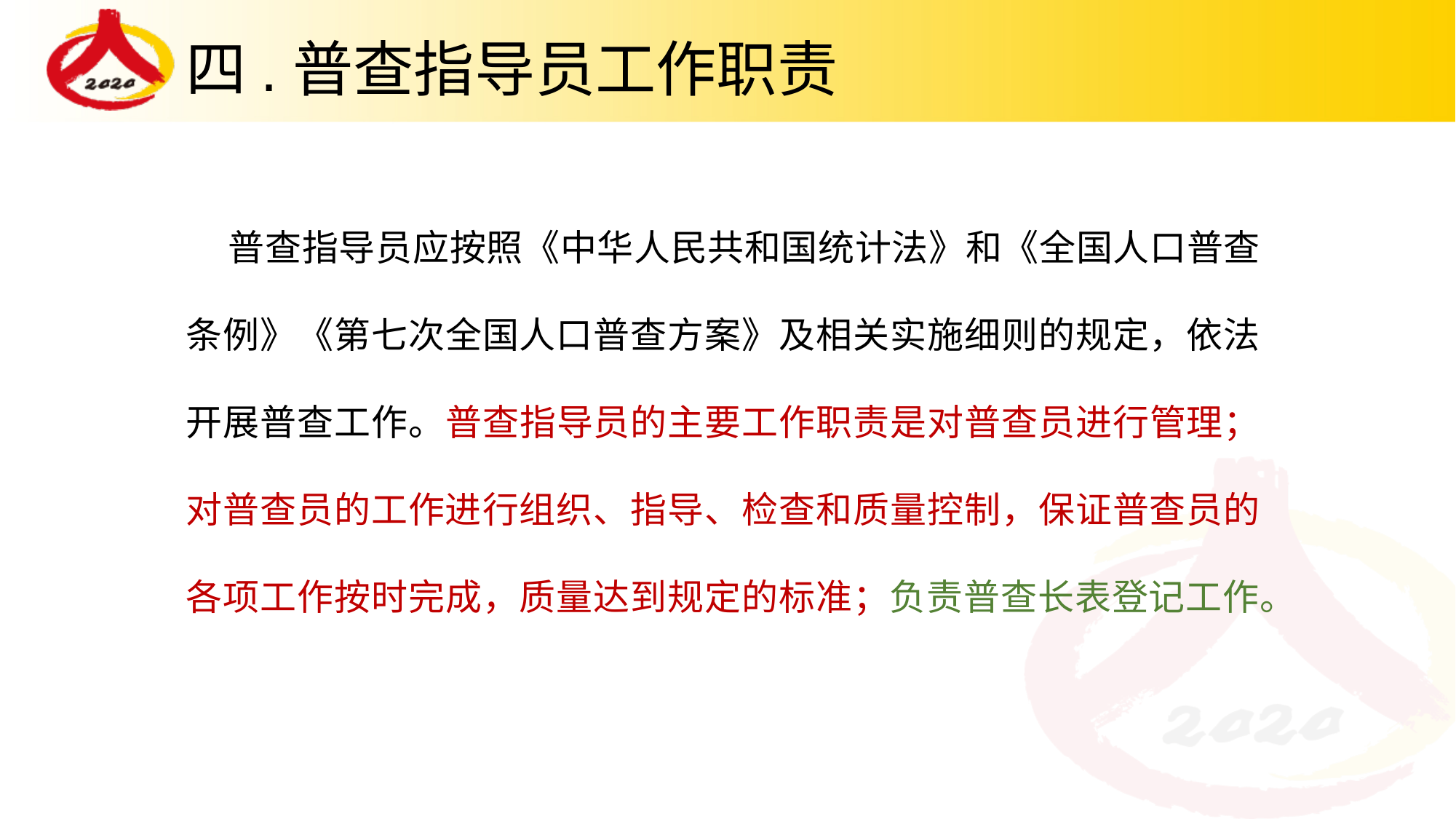

四.普查指导员工作职责
普查指导员应按照《中华人民共和国统计法》和《全国人口普查条例》《第七次全国人口普查方案》及相关实施细则的规定，依法开展普查工作。普查指导员的主要工作职责是对普查员进行管理；对普查员的工作进行组织、指导、检查和质量控制，保证普查员的各项工作按时完成，质量达到规定的标准；负责普查长表登记工作。
16